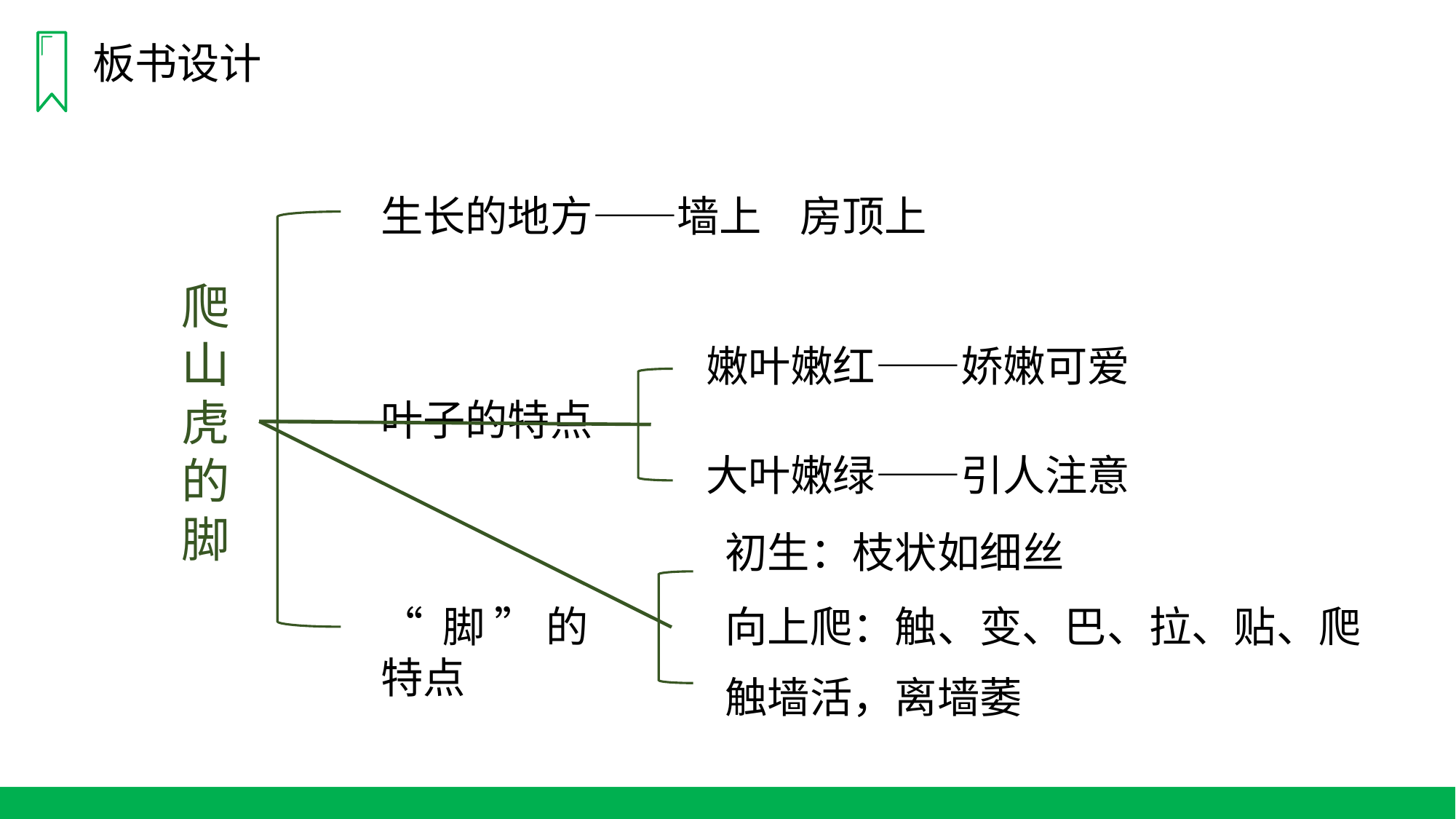

板书设计
生长的地方——墙上    房顶上

爬
山
虎
的
脚
嫩叶嫩红——娇嫩可爱

叶子的特点
大叶嫩绿——引人注意
初生：枝状如细丝

“ 脚 ” 的特点
向上爬：触、变、巴、拉、贴、爬
触墙活，离墙萎